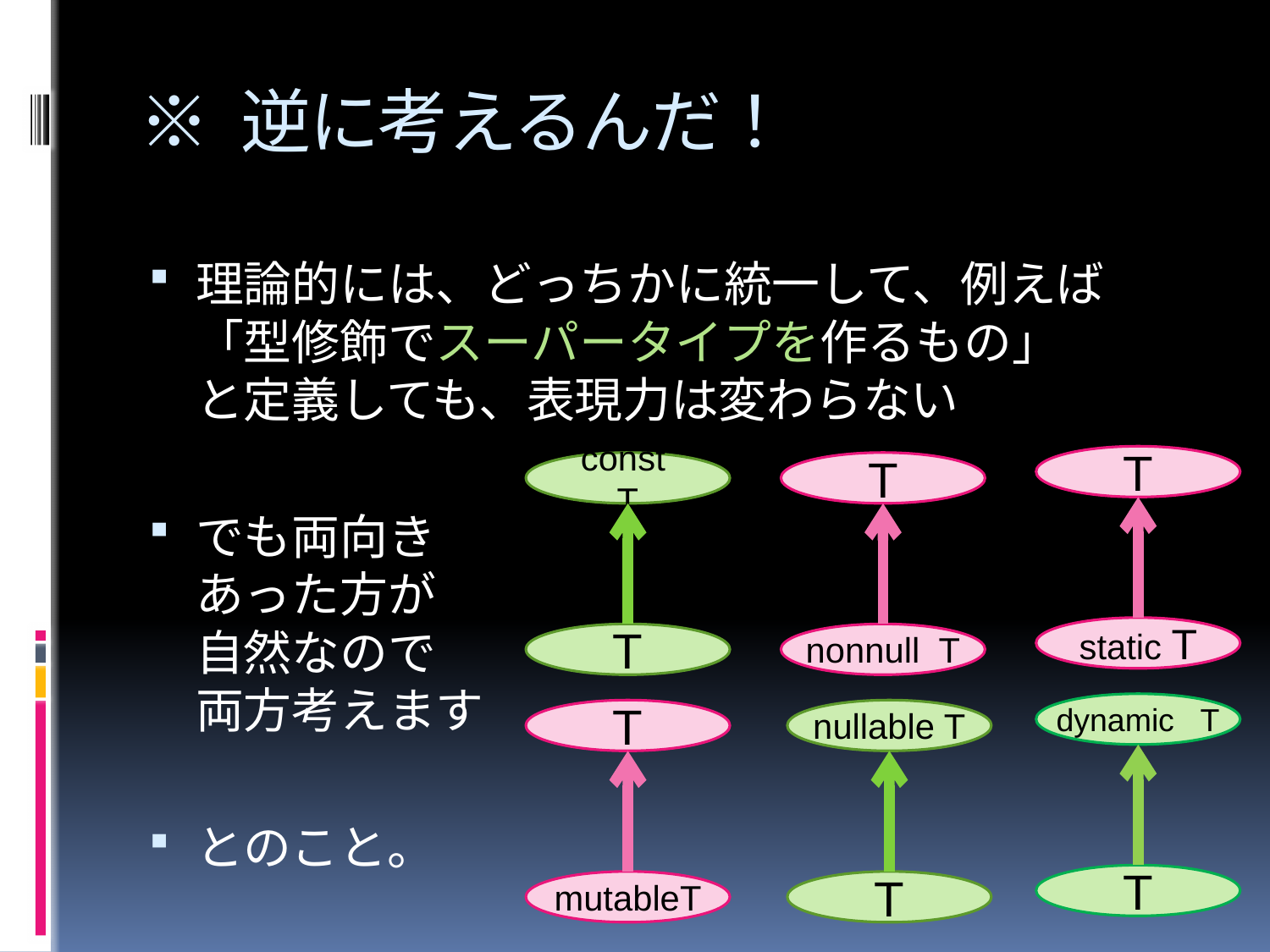

# ※ 逆に考えるんだ！
理論的には、どっちかに統一して、例えば
「型修飾でスーパータイプを作るもの」
と定義しても、表現力は変わらない

でも両向き
あった方が
自然なので
両方考えます

とのこと。
T
const  T
T
static T
T
nonnull  T
dynamic   T
T
nullable T
T
mutableT
T